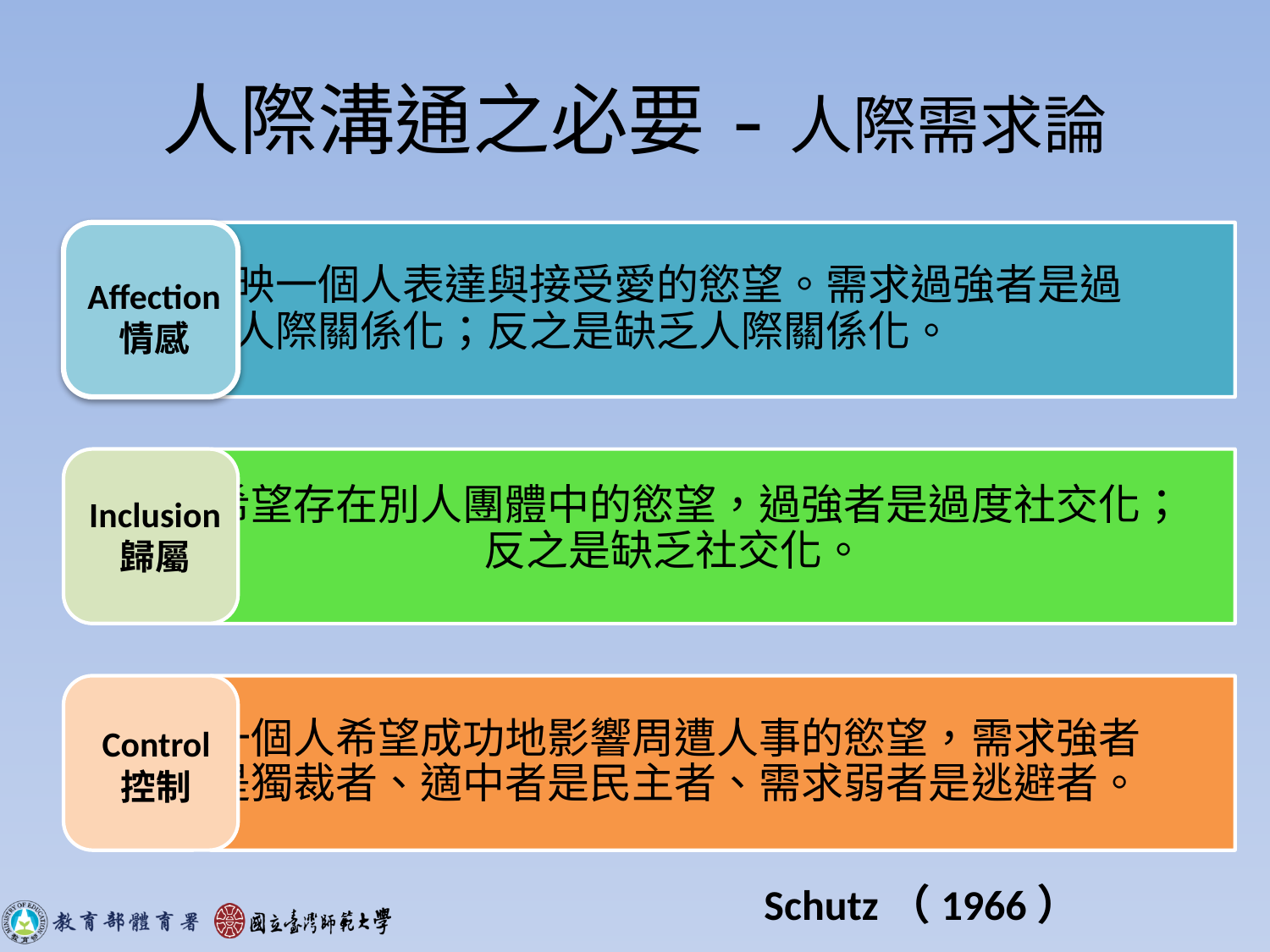

# 人際溝通之必要-人際需求論
反映一個人表達與接受愛的慾望。需求過強者是過度人際關係化；反之是缺乏人際關係化。
希望存在別人團體中的慾望，過強者是過度社交化；反之是缺乏社交化。

一個人希望成功地影響周遭人事的慾望，需求強者是獨裁者、適中者是民主者、需求弱者是逃避者。

Affection
情感
Inclusion
歸屬
Control
控制
Schutz（1966）